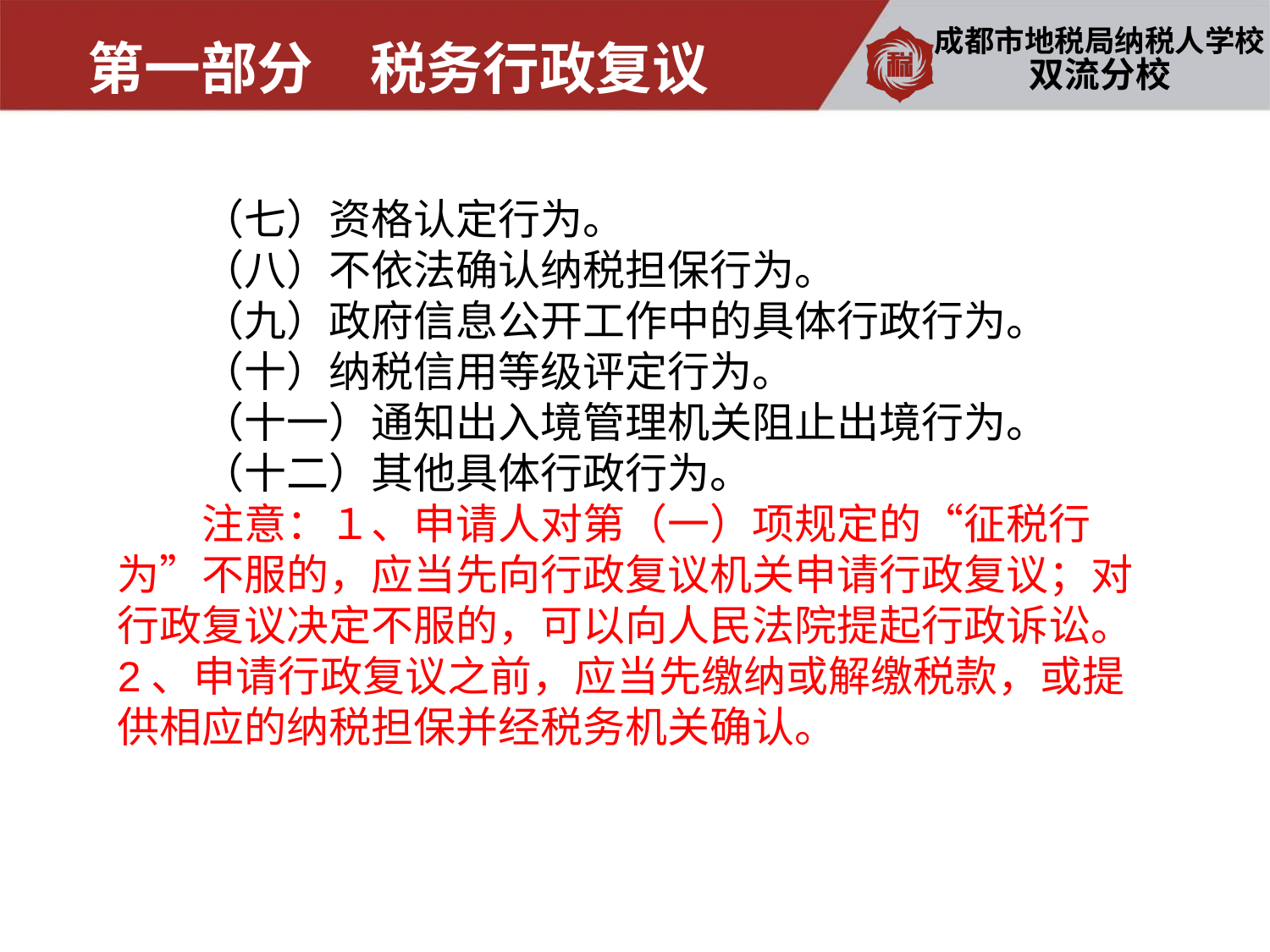

# 第一部分　税务行政复议
双流分校

　　（七）资格认定行为。
　　（八）不依法确认纳税担保行为。
　　（九）政府信息公开工作中的具体行政行为。
　　（十）纳税信用等级评定行为。
　　（十一）通知出入境管理机关阻止出境行为。
　　（十二）其他具体行政行为。
　　注意：１、申请人对第（一）项规定的“征税行为”不服的，应当先向行政复议机关申请行政复议；对行政复议决定不服的，可以向人民法院提起行政诉讼。2、申请行政复议之前，应当先缴纳或解缴税款，或提供相应的纳税担保并经税务机关确认。